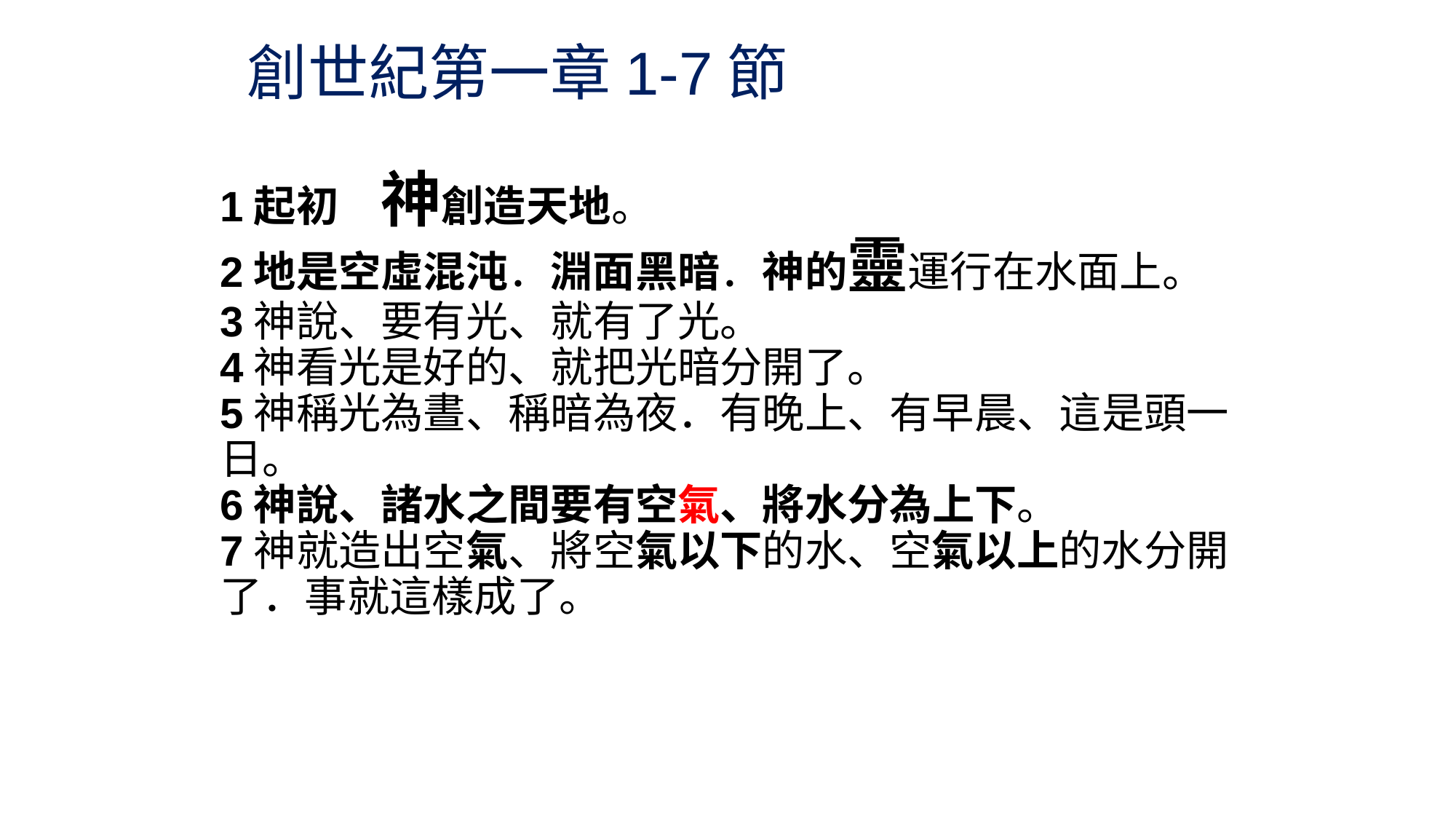

# 創世紀第一章1-7節
	1起初　神創造天地。
2地是空虛混沌．淵面黑暗．神的靈運行在水面上。
3神說、要有光、就有了光。
4神看光是好的、就把光暗分開了。
5神稱光為晝、稱暗為夜．有晚上、有早晨、這是頭一日。
6神說、諸水之間要有空氣、將水分為上下。
7神就造出空氣、將空氣以下的水、空氣以上的水分開了．事就這樣成了。